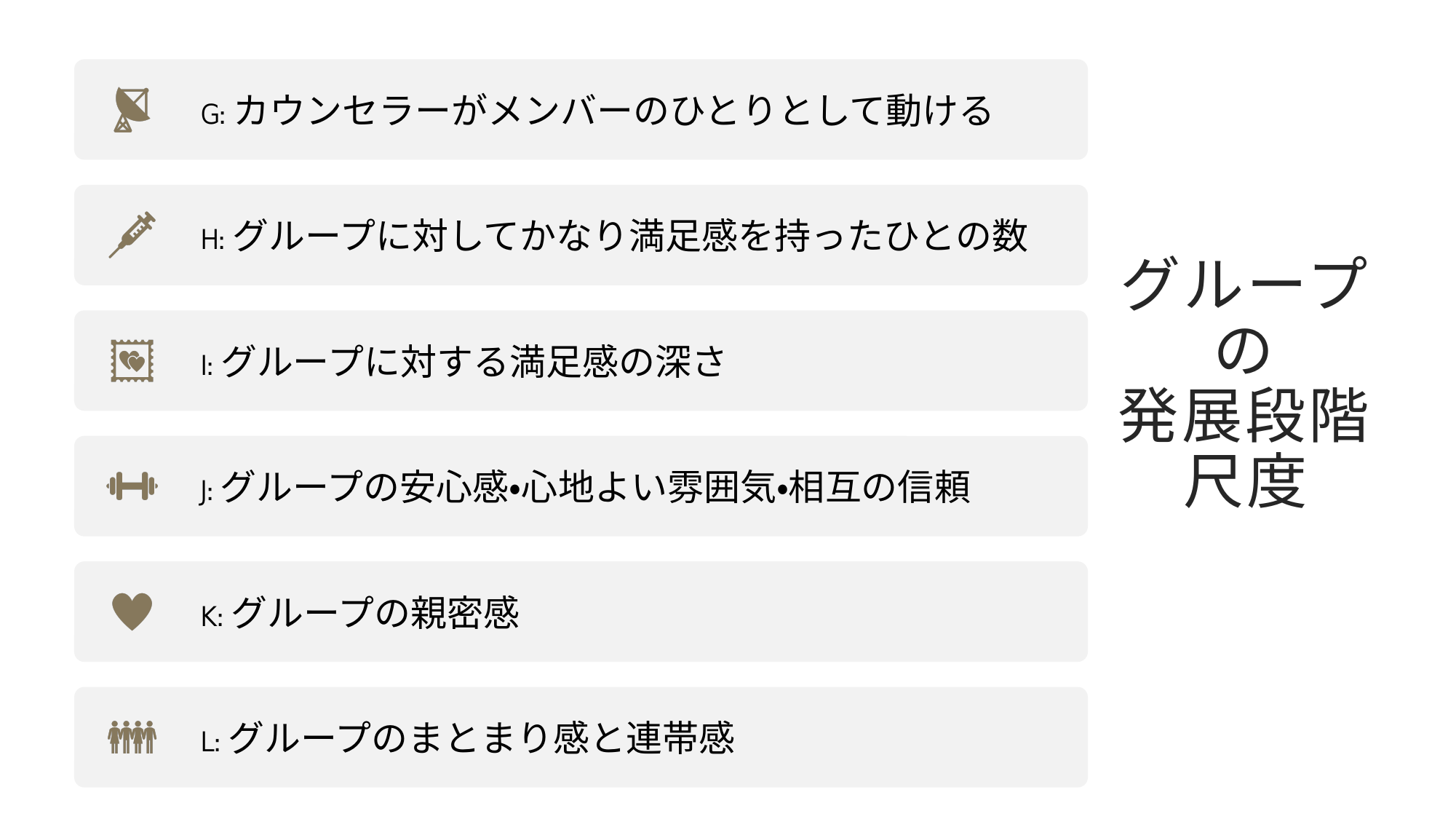

G:カウンセラーがメンバーのひとりとして動ける
H:グループに対してかなり満足感を持ったひとの数
I:グループに対する満足感の深さ
J:グループの安心感・心地よい雰囲気・相互の信頼
K:グループの親密感
L:グループのまとまり感と連帯感
# グループ の 発展段階 尺度